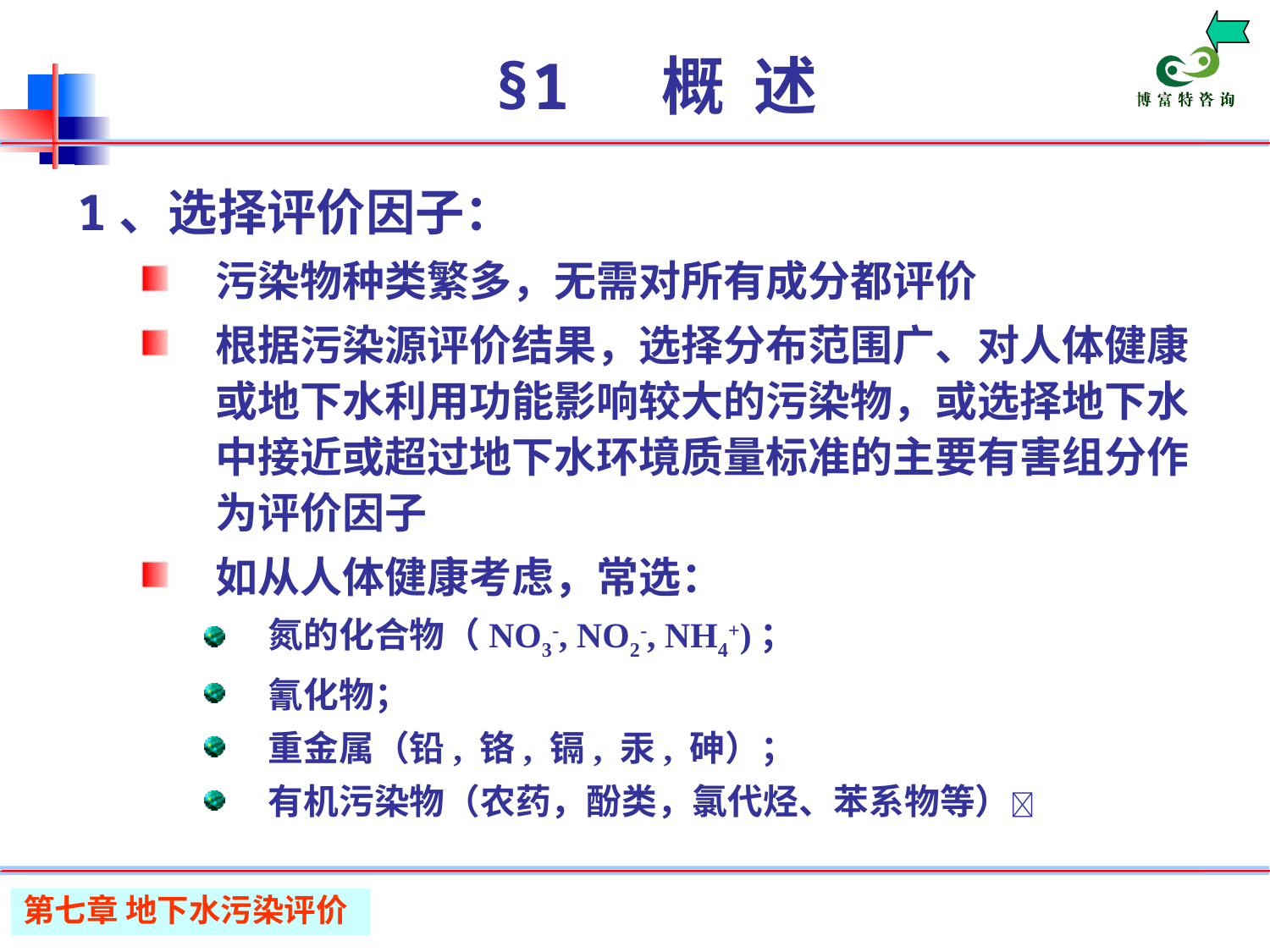

# §1  概  述
1、选择评价因子：
污染物种类繁多，无需对所有成分都评价
根据污染源评价结果，选择分布范围广、对人体健康或地下水利用功能影响较大的污染物，或选择地下水中接近或超过地下水环境质量标准的主要有害组分作为评价因子
如从人体健康考虑，常选：
氮的化合物（NO3-, NO2-, NH4+)；
氰化物；
重金属（铅, 铬, 镉, 汞, 砷）；
有机污染物（农药，酚类，氯代烃、苯系物等）⊗
第七章 地下水污染评价